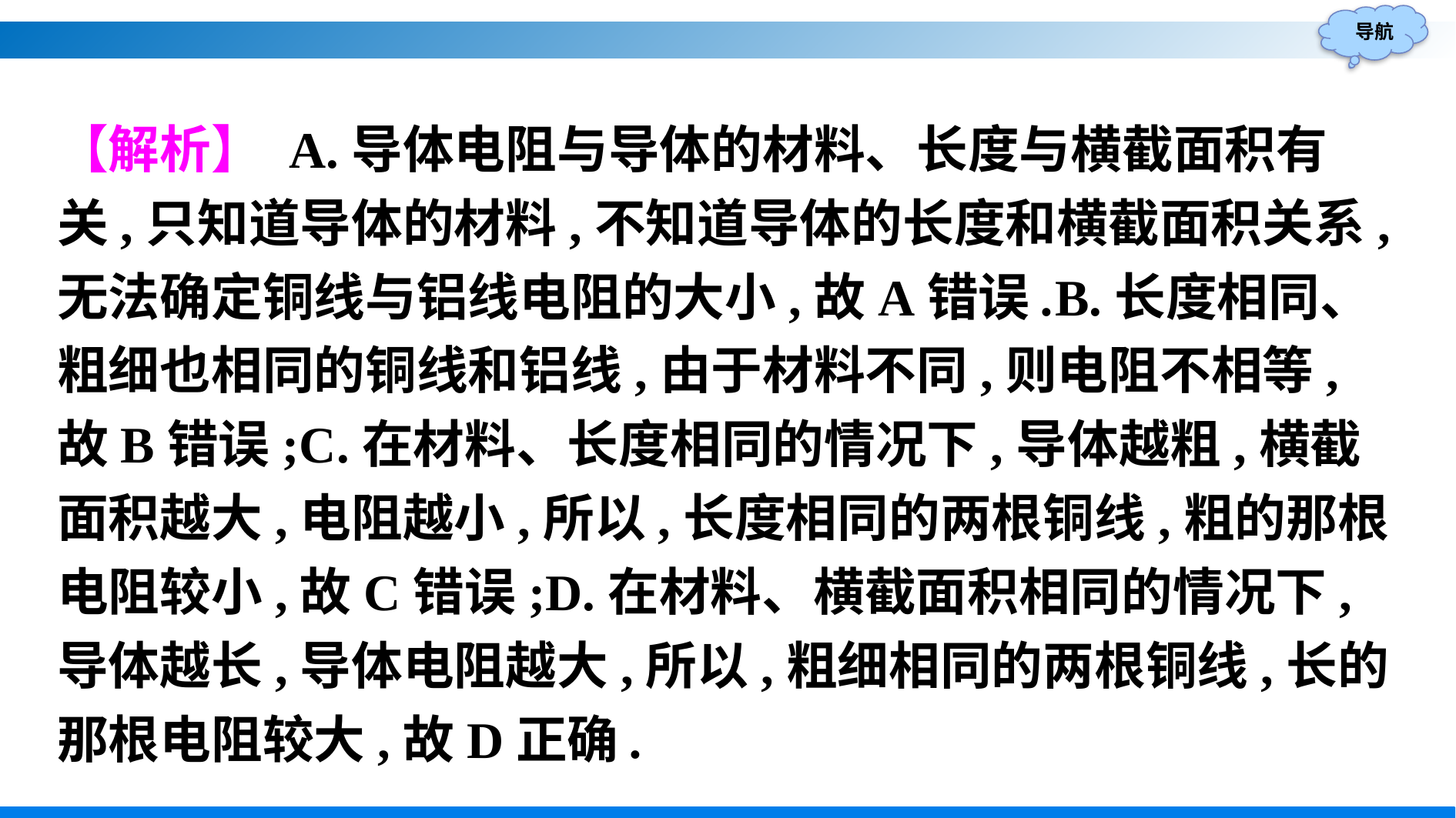

【解析】 A.导体电阻与导体的材料、长度与横截面积有关,只知道导体的材料,不知道导体的长度和横截面积关系,无法确定铜线与铝线电阻的大小,故A错误.B.长度相同、粗细也相同的铜线和铝线,由于材料不同,则电阻不相等,故B错误;C.在材料、长度相同的情况下,导体越粗,横截面积越大,电阻越小,所以,长度相同的两根铜线,粗的那根电阻较小,故C错误;D.在材料、横截面积相同的情况下,导体越长,导体电阻越大,所以,粗细相同的两根铜线,长的那根电阻较大,故D正确.